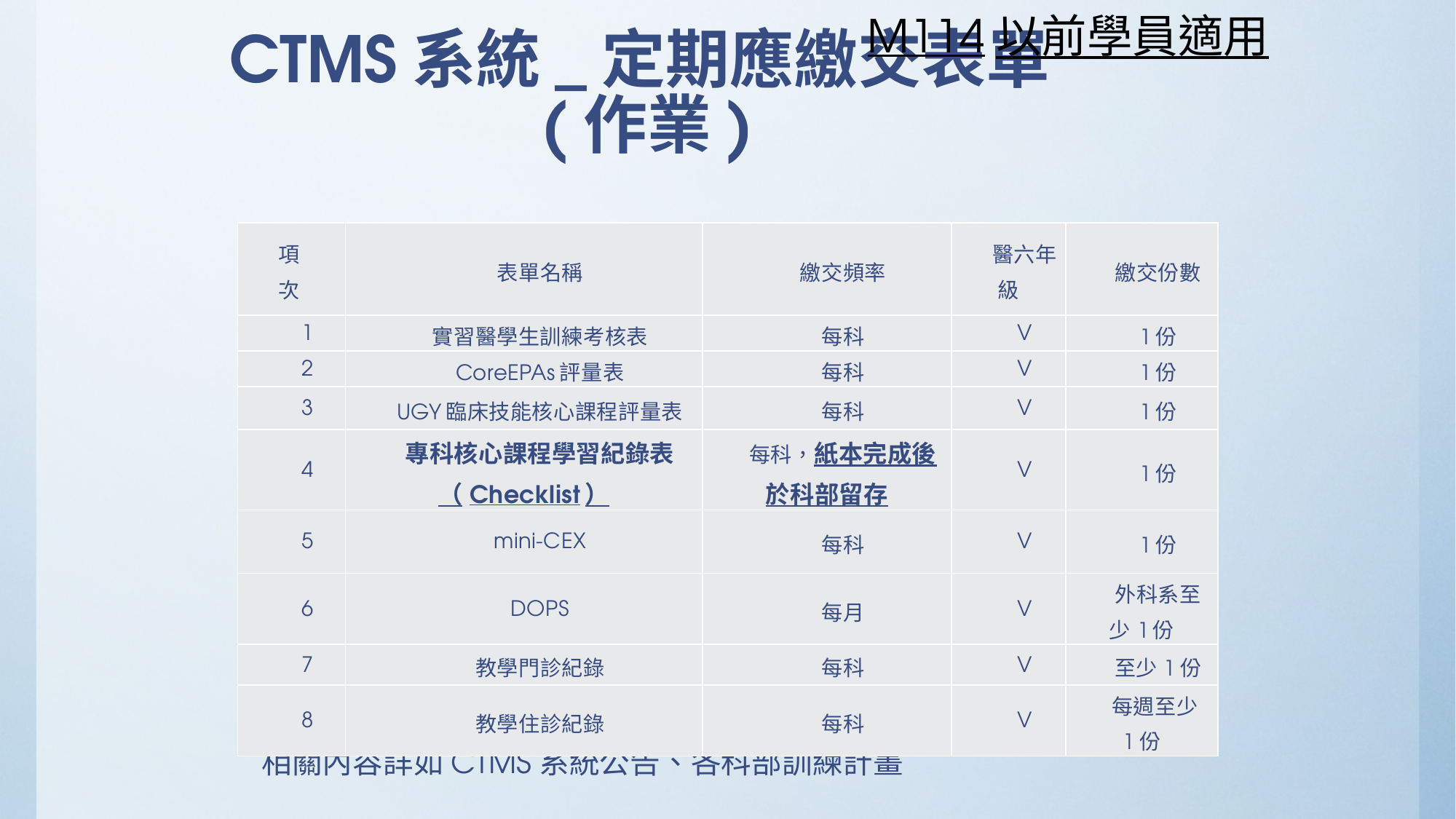

M114以前學員適用
# CTMS系統_定期應繳交表單(作業)
| 項 次 | 表單名稱 | 繳交頻率 | 醫六年級 | 繳交份數 |
| --- | --- | --- | --- | --- |
| 1 | 實習醫學生訓練考核表 | 每科 | V | 1份 |
| 2 | CoreEPAs評量表 | 每科 | V | 1份 |
| 3 | UGY臨床技能核心課程評量表 | 每科 | V | 1份 |
| 4 | 專科核心課程學習紀錄表（Checklist） | 每科，紙本完成後於科部留存 | V | 1份 |
| 5 | mini-CEX | 每科 | V | 1份 |
| 6 | DOPS | 每月 | V | 外科系至少1份 |
| 7 | 教學門診紀錄 | 每科 | V | 至少1份 |
| 8 | 教學住診紀錄 | 每科 | V | 每週至少1份 |

相關內容詳如CTMS系統公告、各科部訓練計畫